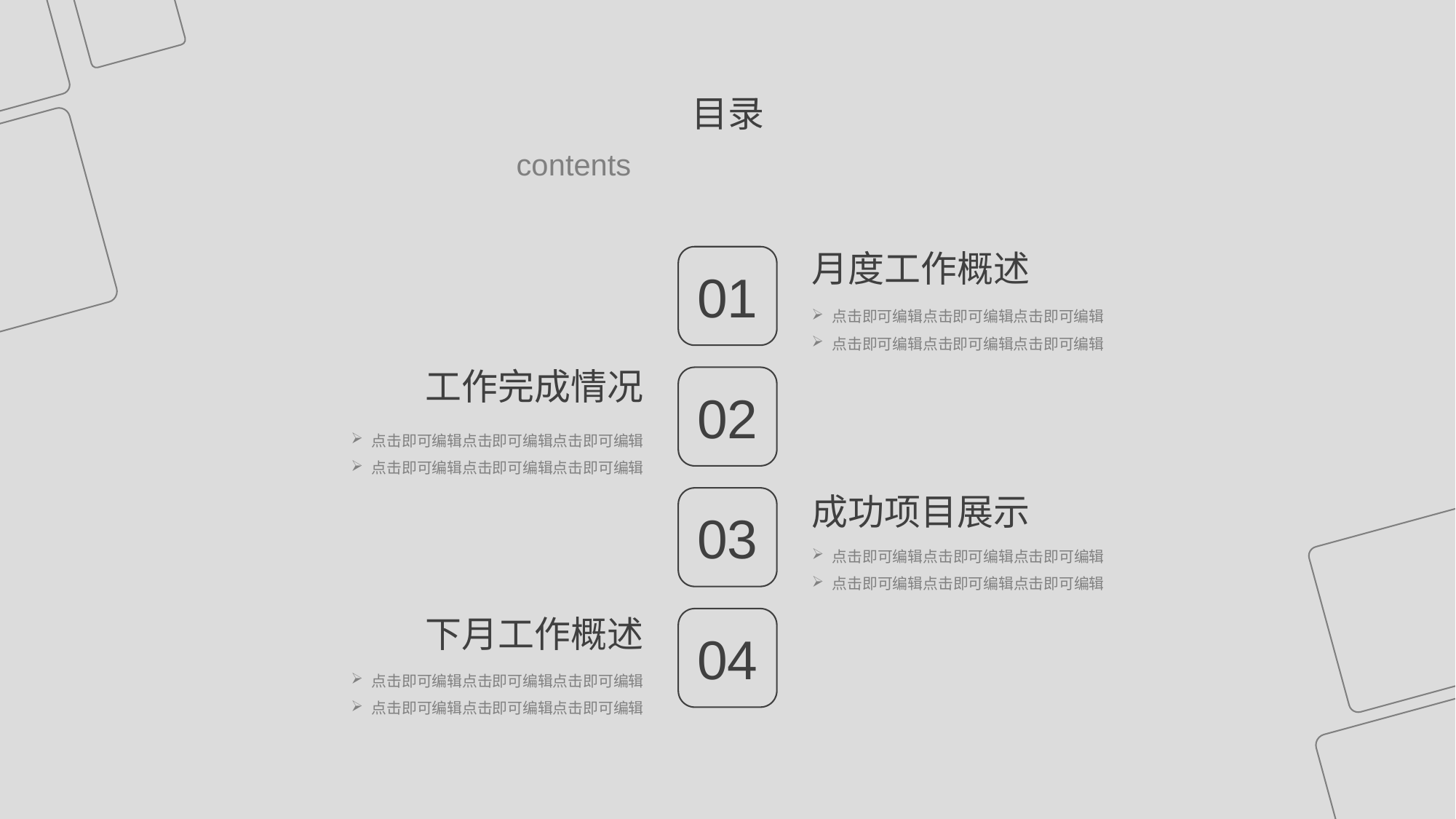

目录
contents
月度工作概述
点击即可编辑点击即可编辑点击即可编辑
点击即可编辑点击即可编辑点击即可编辑
01
02
03
04
工作完成情况
点击即可编辑点击即可编辑点击即可编辑
点击即可编辑点击即可编辑点击即可编辑

成功项目展示
点击即可编辑点击即可编辑点击即可编辑
点击即可编辑点击即可编辑点击即可编辑
下月工作概述
点击即可编辑点击即可编辑点击即可编辑
点击即可编辑点击即可编辑点击即可编辑